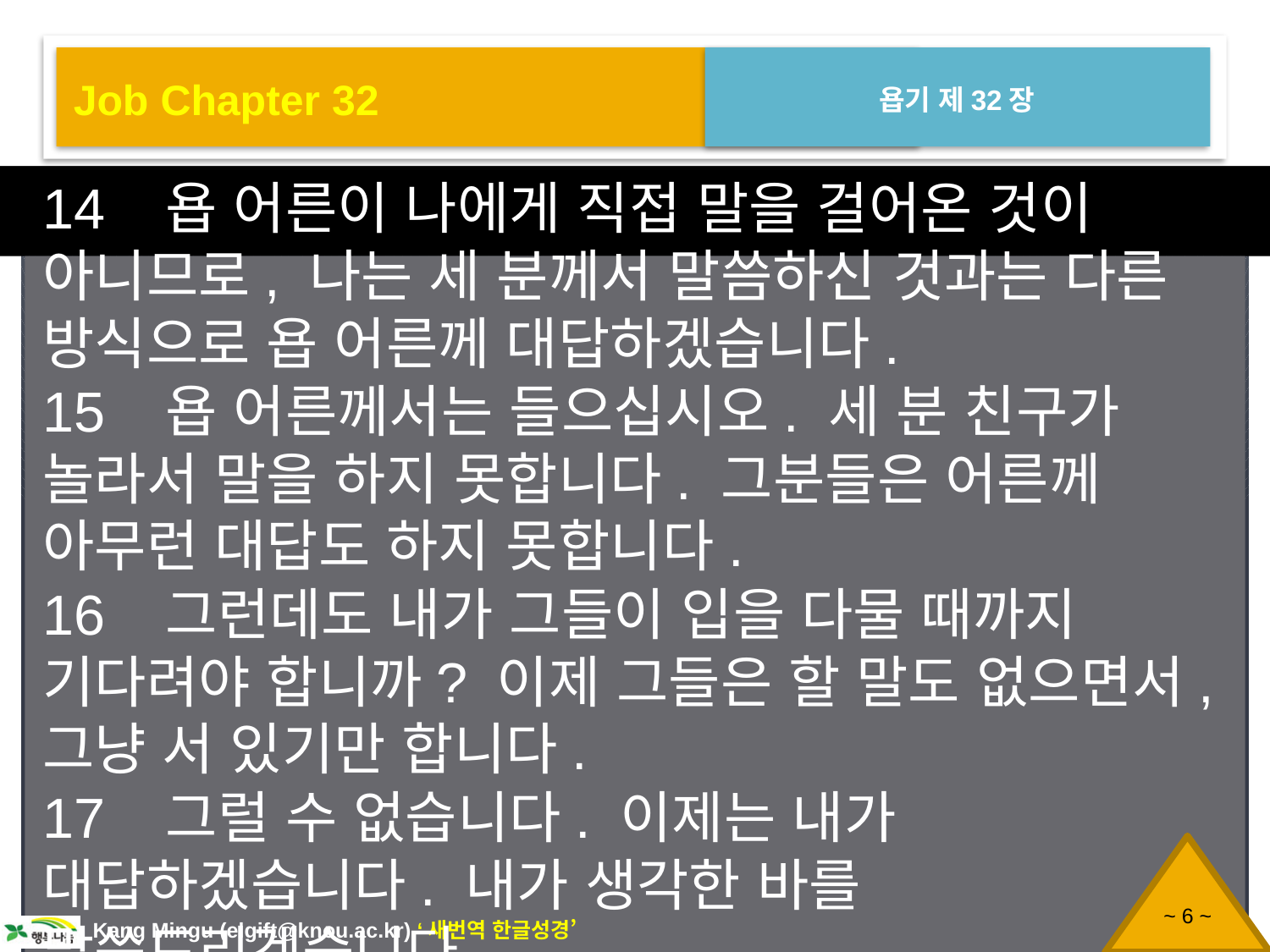

Job Chapter 32
욥기 제32장
14   욥 어른이 나에게 직접 말을 걸어온 것이 아니므로, 나는 세 분께서 말씀하신 것과는 다른 방식으로 욥 어른께 대답하겠습니다.
15   욥 어른께서는 들으십시오. 세 분 친구가 놀라서 말을 하지 못합니다. 그분들은 어른께 아무런 대답도 하지 못합니다.
16   그런데도 내가 그들이 입을 다물 때까지 기다려야 합니까? 이제 그들은 할 말도 없으면서, 그냥 서 있기만 합니다.
17   그럴 수 없습니다. 이제는 내가 대답하겠습니다. 내가 생각한 바를 말씀드리겠습니다.